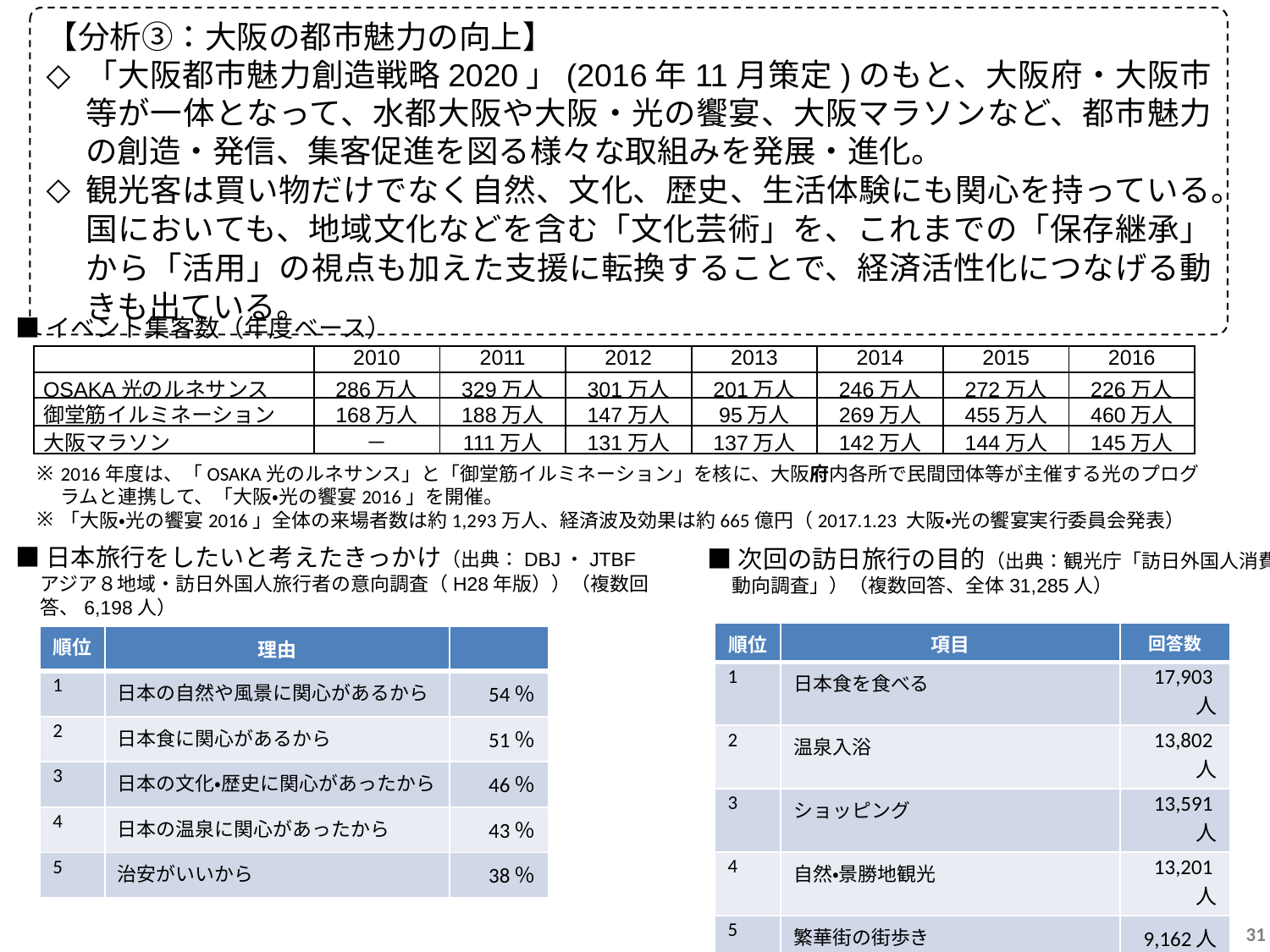

【分析③：大阪の都市魅力の向上】
「大阪都市魅力創造戦略2020」(2016年11月策定)のもと、大阪府・大阪市等が一体となって、水都大阪や大阪・光の饗宴、大阪マラソンなど、都市魅力の創造・発信、集客促進を図る様々な取組みを発展・進化。
観光客は買い物だけでなく自然、文化、歴史、生活体験にも関心を持っている。国においても、地域文化などを含む「文化芸術」を、これまでの「保存継承」から「活用」の視点も加えた支援に転換することで、経済活性化につなげる動きも出ている。
■イベント集客数（年度ベース）
|  | 2010 | 2011 | 2012 | 2013 | 2014 | 2015 | 2016 |
| --- | --- | --- | --- | --- | --- | --- | --- |
| OSAKA光のルネサンス | 286万人 | 329万人 | 301万人 | 201万人 | 246万人 | 272万人 | 226万人 |
| 御堂筋イルミネーション | 168万人 | 188万人 | 147万人 | 95万人 | 269万人 | 455万人 | 460万人 |
| 大阪マラソン | － | 111万人 | 131万人 | 137万人 | 142万人 | 144万人 | 145万人 |
2016年度は、「OSAKA光のルネサンス」と「御堂筋イルミネーション」を核に、大阪府内各所で民間団体等が主催する光のプログラムと連携して、「大阪・光の饗宴2016」を開催。
「大阪・光の饗宴2016」全体の来場者数は約1,293万人、経済波及効果は約665億円（2017.1.23 大阪・光の饗宴実行委員会発表）
■日本旅行をしたいと考えたきっかけ（出典：DBJ・JTBFアジア８地域・訪日外国人旅行者の意向調査（H28年版））（複数回答、6,198人）
■次回の訪日旅行の目的（出典：観光庁「訪日外国人消費動向調査」）（複数回答、全体31,285人）
| 順位 | 項目 | 回答数 |
| --- | --- | --- |
| 1 | 日本食を食べる | 17,903人 |
| 2 | 温泉入浴 | 13,802人 |
| 3 | ショッピング | 13,591人 |
| 4 | 自然・景勝地観光 | 13,201人 |
| 5 | 繁華街の街歩き | 9,162人 |
| 6 | 四季の体感（花見・紅葉・雪等） | 8,471人 |
| 7 | 旅館に宿泊 | 8,400人 |
| 順位 | 理由 |  |
| --- | --- | --- |
| 1 | 日本の自然や風景に関心があるから | 54％ |
| 2 | 日本食に関心があるから | 51％ |
| 3 | 日本の文化・歴史に関心があったから | 46％ |
| 4 | 日本の温泉に関心があったから | 43％ |
| 5 | 治安がいいから | 38％ |
31